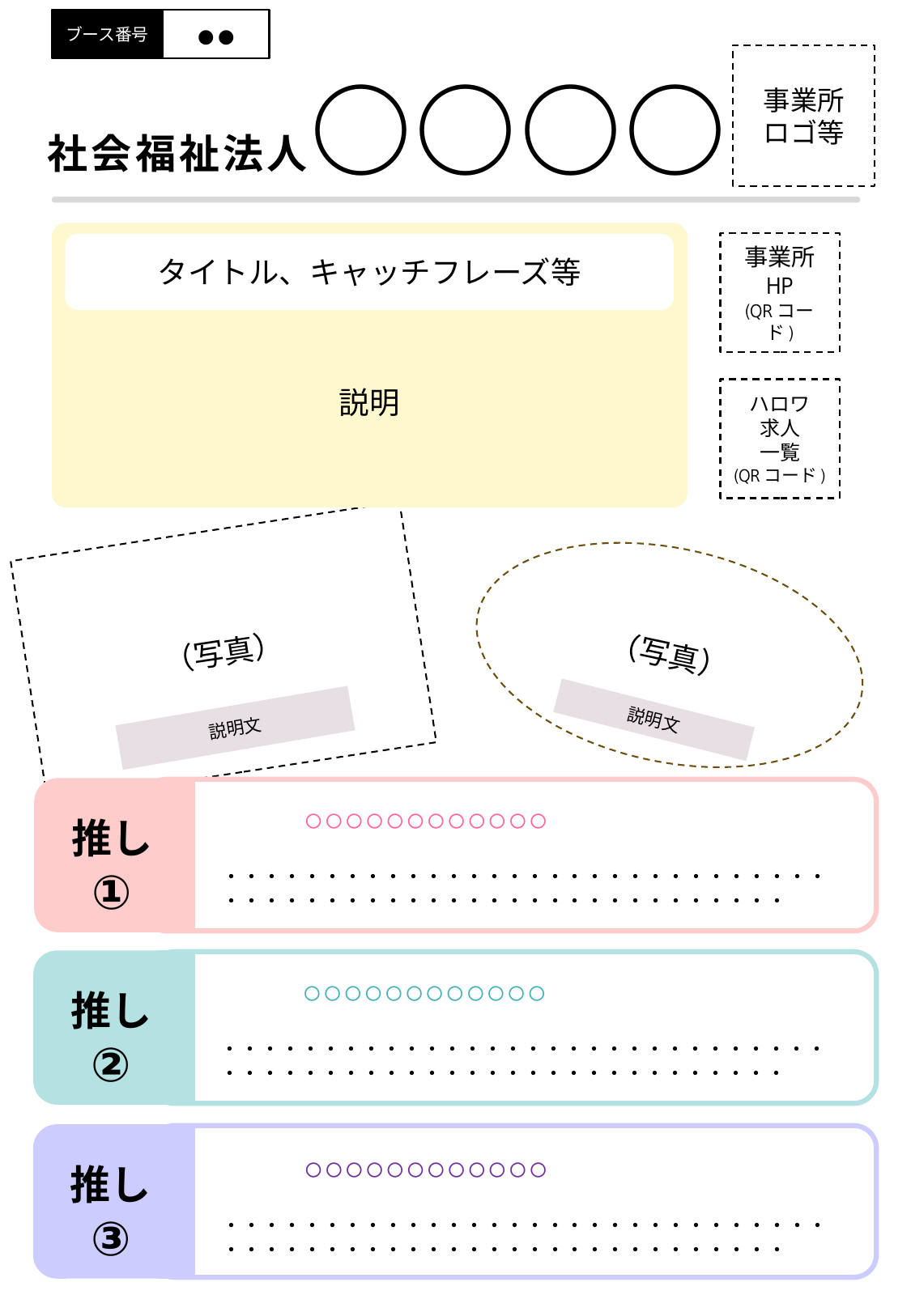

●●
ブース番号
事業所
ロゴ等
# 社会福祉法人○○○○

説明
事業所
HP
(QRコード)
タイトル、キャッチフレーズ等
ハロワ
求人
一覧
(QRコード)
（写真）
（写真）
説明文
説明文

推し
①

○○○○○○○○○○○○
・・・・・・・・・・・・・・・・・・・・・・・・・・・・・・・・・・・・・・・・・・・・・・・・・・・・・・・・・・
推し
②

○○○○○○○○○○○○
・・・・・・・・・・・・・・・・・・・・・・・・・・・・・・・・・・・・・・・・・・・・・・・・・・・・・・・・・・
推し
③

○○○○○○○○○○○○
・・・・・・・・・・・・・・・・・・・・・・・・・・・・・・・・・・・・・・・・・・・・・・・・・・・・・・・・・・